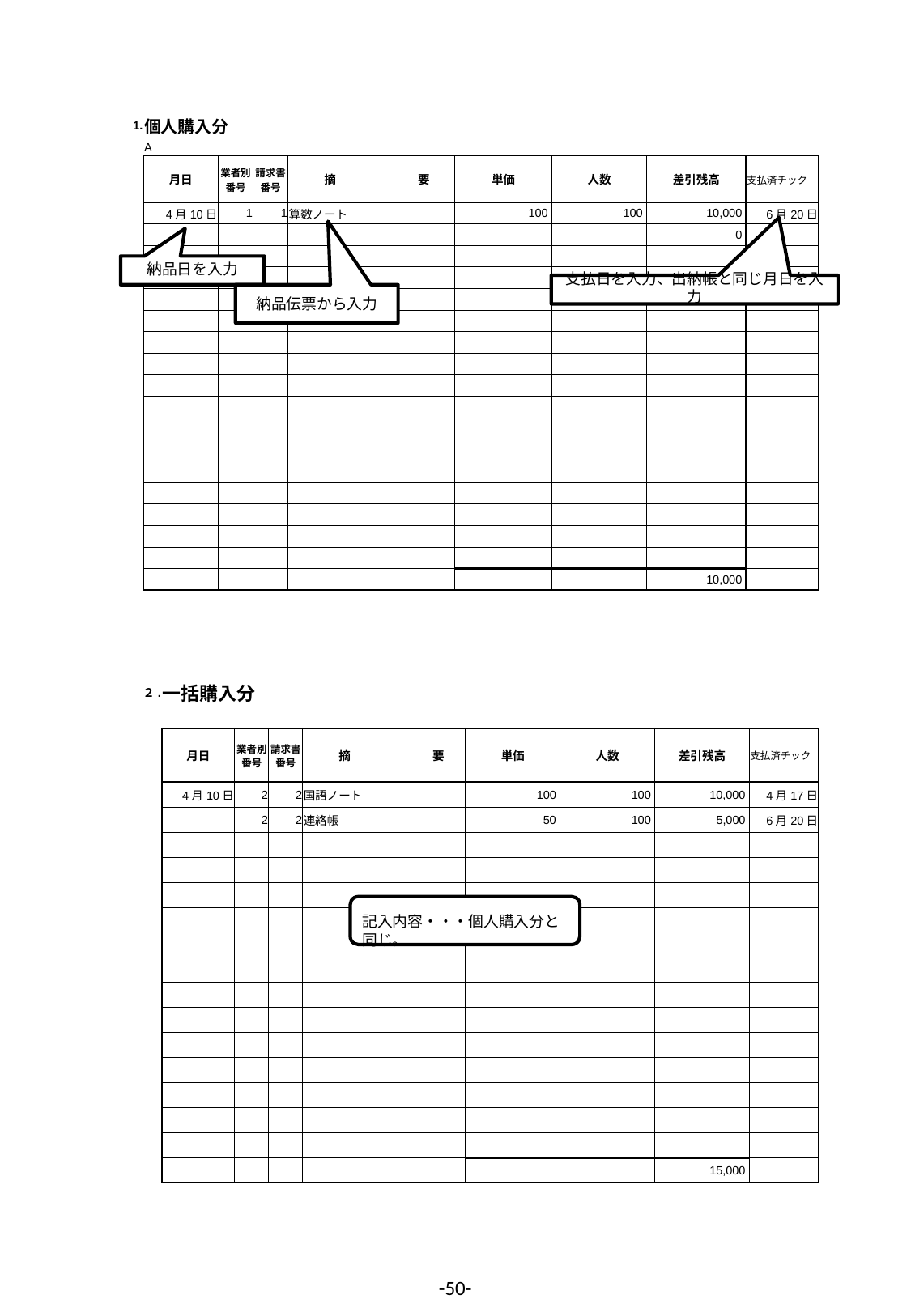

| 1. | 個人購入分 |  |  |  |  |  |  |  |
| --- | --- | --- | --- | --- | --- | --- | --- | --- |
|  | A |  |  |  |  |  |  |  |
|  | 月日 | 業者別番号 | 請求書番号 | 摘　　　　　　　要 | 単価 | 人数 | 差引残高 | 支払済チック |
|  | 4月10日 | 1 | 1 | 算数ノート | 100 | 100 | 10,000 | 6月20日 |
|  |  |  |  |  |  |  | 0 |  |
|  |  |  |  |  |  |  |  |  |
|  |  |  |  |  |  |  |  |  |
|  |  |  |  |  |  |  |  |  |
|  |  |  |  |  |  |  |  |  |
|  |  |  |  |  |  |  |  |  |
|  |  |  |  |  |  |  |  |  |
|  |  |  |  |  |  |  |  |  |
|  |  |  |  |  |  |  |  |  |
|  |  |  |  |  |  |  |  |  |
|  |  |  |  |  |  |  |  |  |
|  |  |  |  |  |  |  |  |  |
|  |  |  |  |  |  |  |  |  |
|  |  |  |  |  |  |  |  |  |
|  |  |  |  |  |  |  |  |  |
|  |  |  |  |  |  |  |  |  |
|  |  |  |  |  |  |  | 10,000 |  |

納品日を入力

支払日を入力、出納帳と同じ月日を入力

納品伝票から入力
| ２. | 一括購入分 |  |  |  |  |  |  |  |
| --- | --- | --- | --- | --- | --- | --- | --- | --- |
|  |  |  |  |  |  |  |  |  |
|  | 月日 | 業者別番号 | 請求書番号 | 摘　　　　　　　要 | 単価 | 人数 | 差引残高 | 支払済チック |
|  | 4月10日 | 2 | 2 | 国語ノート | 100 | 100 | 10,000 | 4月17日 |
|  |  | 2 | 2 | 連絡帳 | 50 | 100 | 5,000 | 6月20日 |
|  |  |  |  |  |  |  |  |  |
|  |  |  |  |  |  |  |  |  |
|  |  |  |  |  |  |  |  |  |
|  |  |  |  |  |  |  |  |  |
|  |  |  |  |  |  |  |  |  |
|  |  |  |  |  |  |  |  |  |
|  |  |  |  |  |  |  |  |  |
|  |  |  |  |  |  |  |  |  |
|  |  |  |  |  |  |  |  |  |
|  |  |  |  |  |  |  |  |  |
|  |  |  |  |  |  |  |  |  |
|  |  |  |  |  |  |  |  |  |
|  |  |  |  |  |  |  |  |  |
|  |  |  |  |  |  |  | 15,000 |  |

記入内容・・・個人購入分と同じ。
-50-